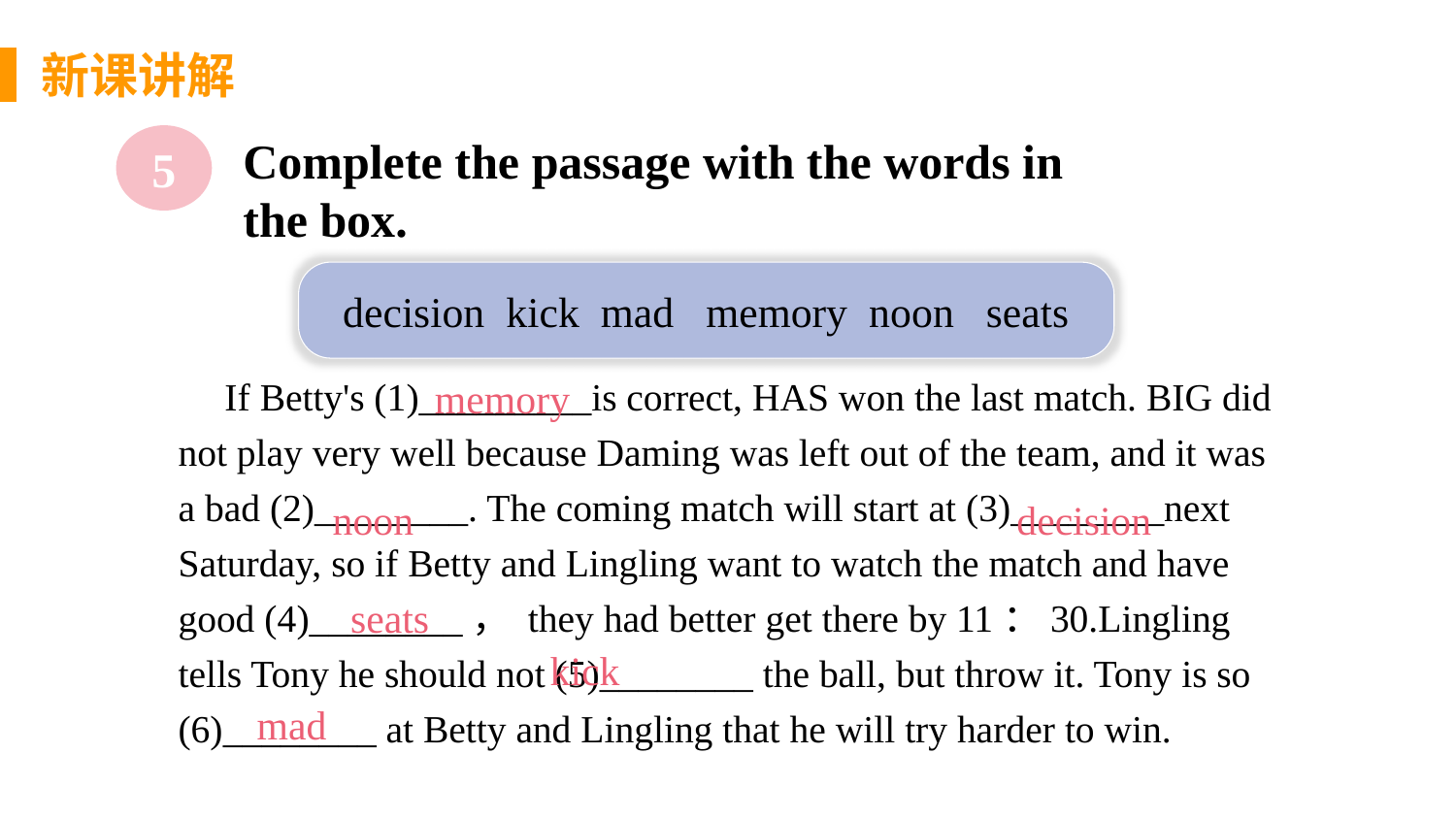

新课讲解

5
Complete the passage with the words in
the box.

     If Betty's (1)_________is correct, HAS won the last match. BIG did not play very well because Daming was left out of the team, and it was a bad (2)________. The coming match will start at (3)________next Saturday, so if Betty and Lingling want to watch the match and have good (4)________， they had better get there by 11：30.Lingling tells Tony he should not (5)________ the ball, but throw it. Tony is so (6)________ at Betty and Lingling that he will try harder to win.
decision  kick  mad   memory  noon   seats
memory
noon
decision
seats
kick
mad